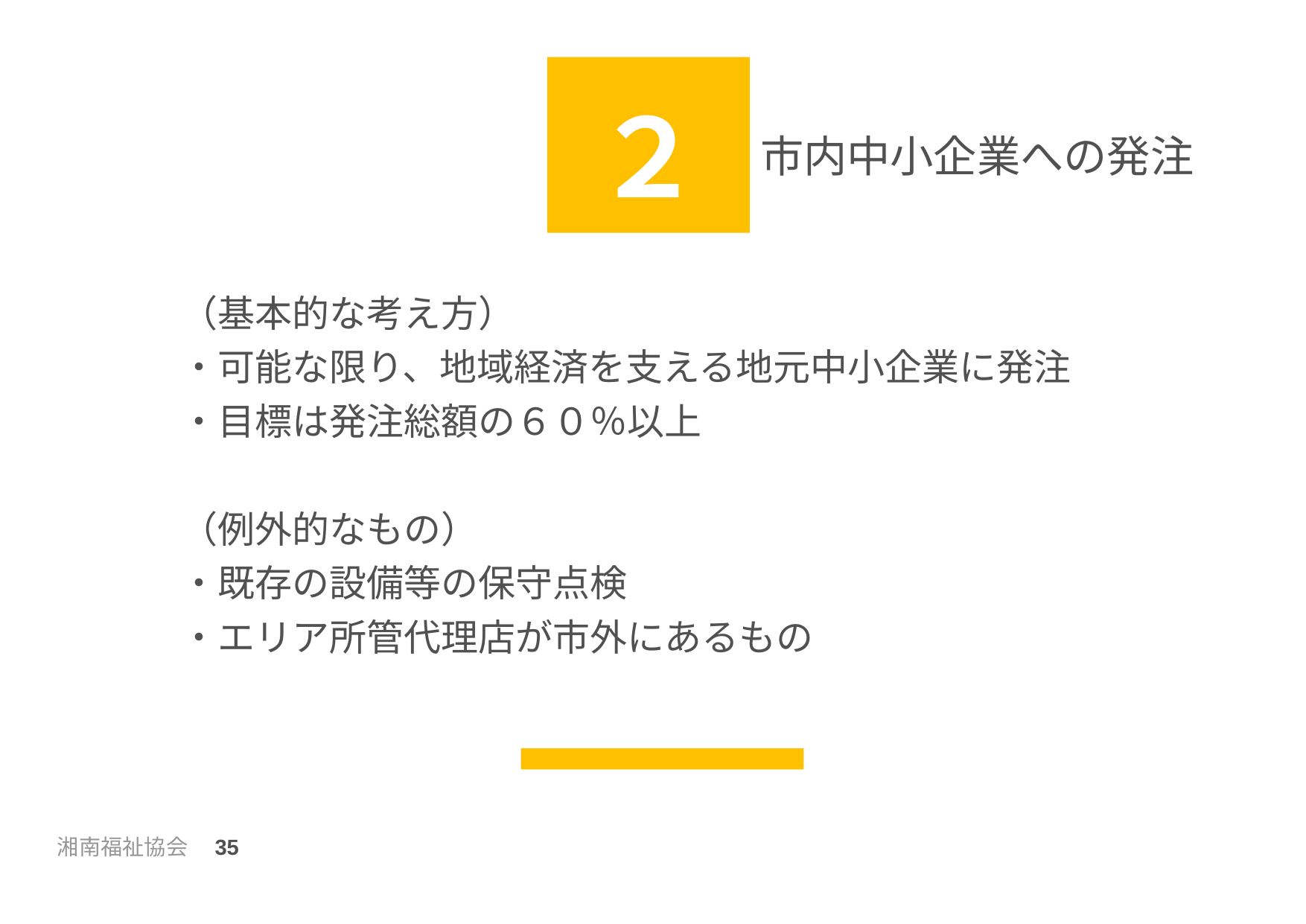

２
市内中小企業への発注
（基本的な考え方）
・可能な限り、地域経済を支える地元中小企業に発注
・目標は発注総額の６０％以上

（例外的なもの）
・既存の設備等の保守点検
・エリア所管代理店が市外にあるもの

湘南福祉協会　35